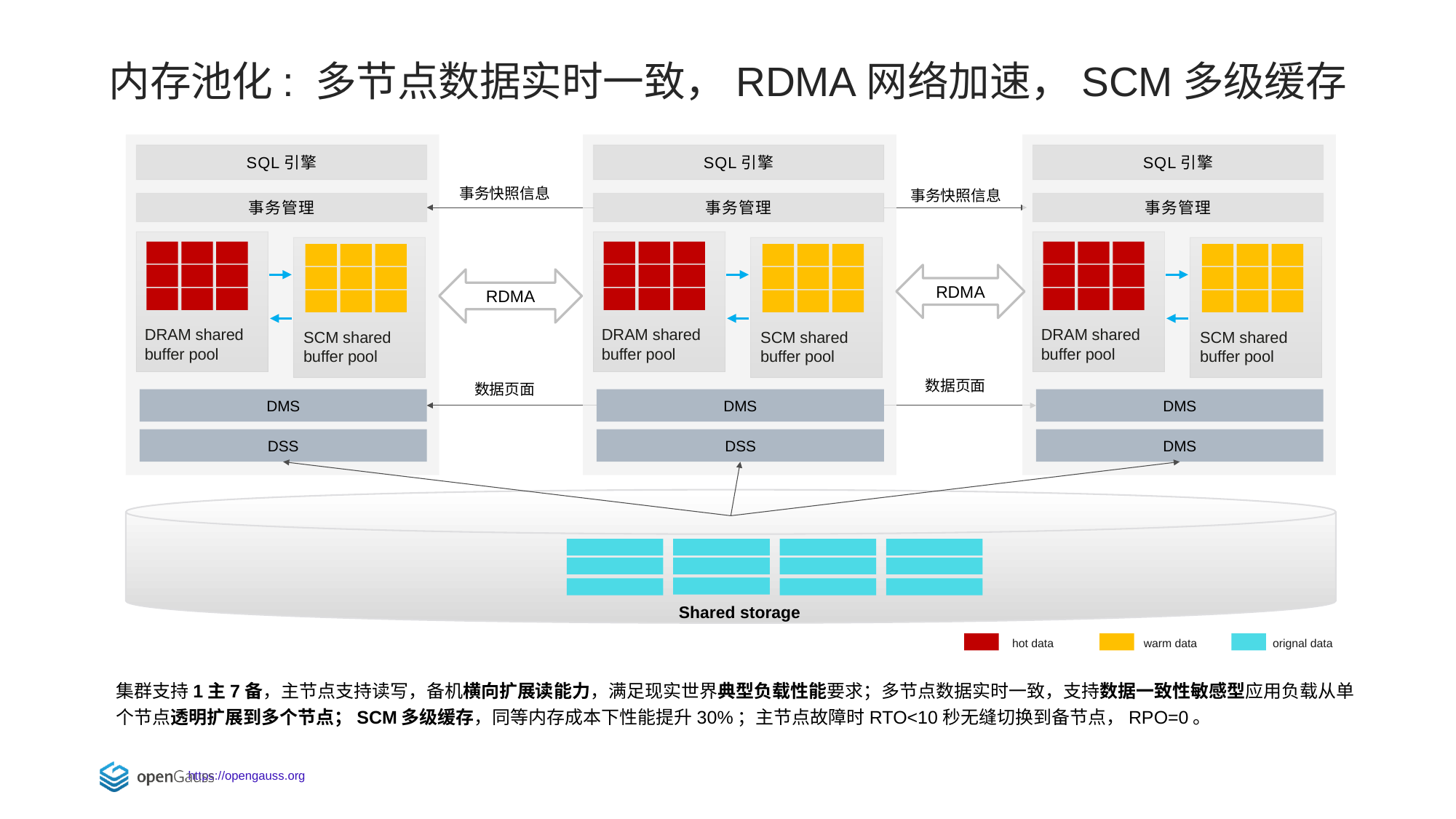

内存池化: 多节点数据实时一致，RDMA网络加速，SCM多级缓存

SQL引擎
SQL引擎
SQL引擎
事务快照信息
事务快照信息
事务管理
事务管理
事务管理

RDMA
RDMA

DRAM shared buffer pool
DRAM shared buffer pool
DRAM shared buffer pool
SCM shared buffer pool
SCM shared buffer pool
SCM shared buffer pool
数据页面
数据页面
DMS
DMS
DMS
DSS
DSS
DMS

Shared storage
hot data
warm data
orignal data

集群支持1主7备，主节点支持读写，备机横向扩展读能力，满足现实世界典型负载性能要求；多节点数据实时一致，支持数据一致性敏感型应用负载从单个节点透明扩展到多个节点；SCM多级缓存，同等内存成本下性能提升30%；主节点故障时RTO<10秒无缝切换到备节点，RPO=0。